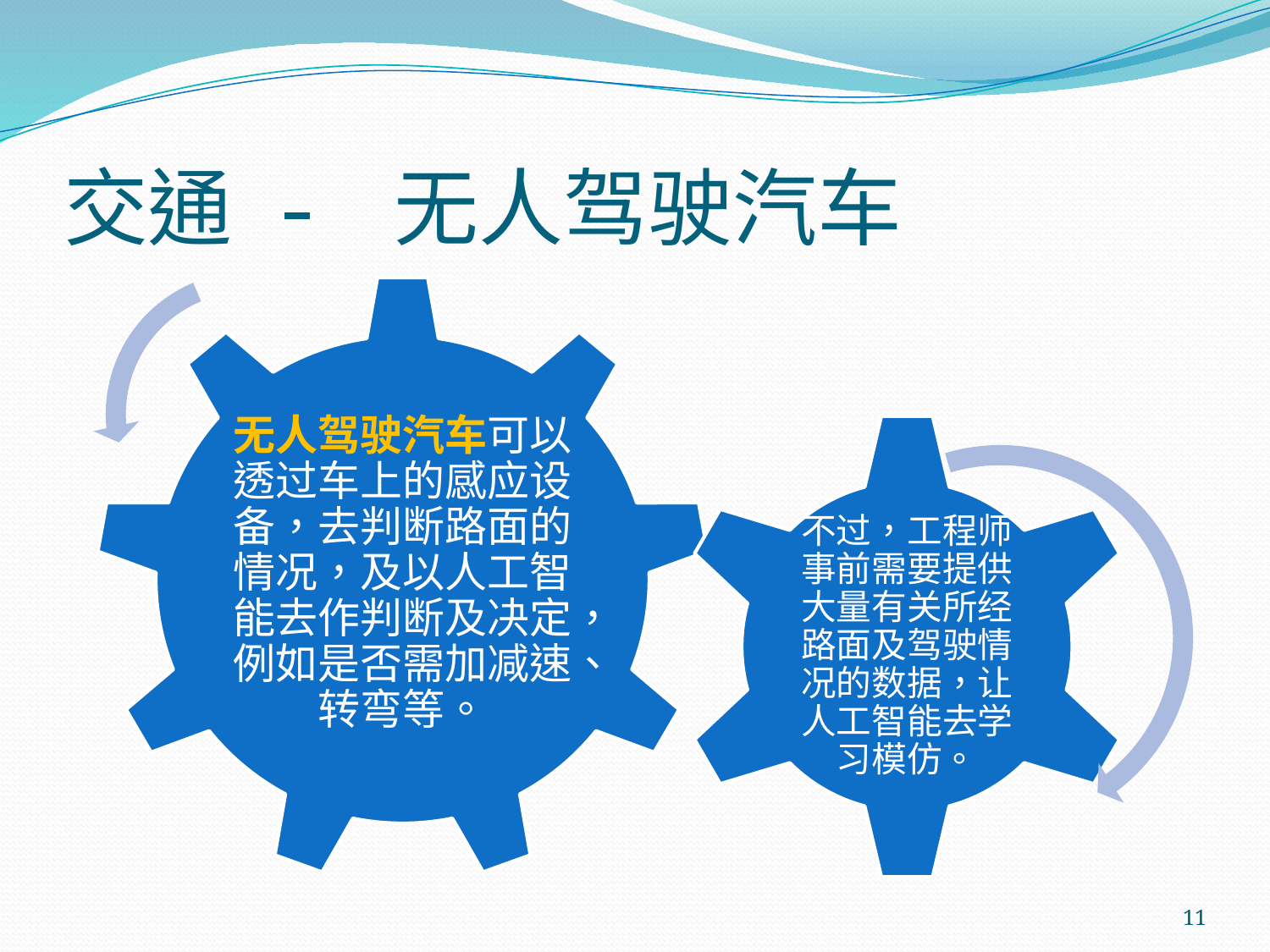

# 交通 - 无人驾驶汽车
无人驾驶汽车可以透过车上的感应设备，去判断路面的情况，及以人工智能去作判断及决定，例如是否需加减速、转弯等。
不过，工程师事前需要提供大量有关所经路面及驾驶情况的数据，让人工智能去学习模仿。
11